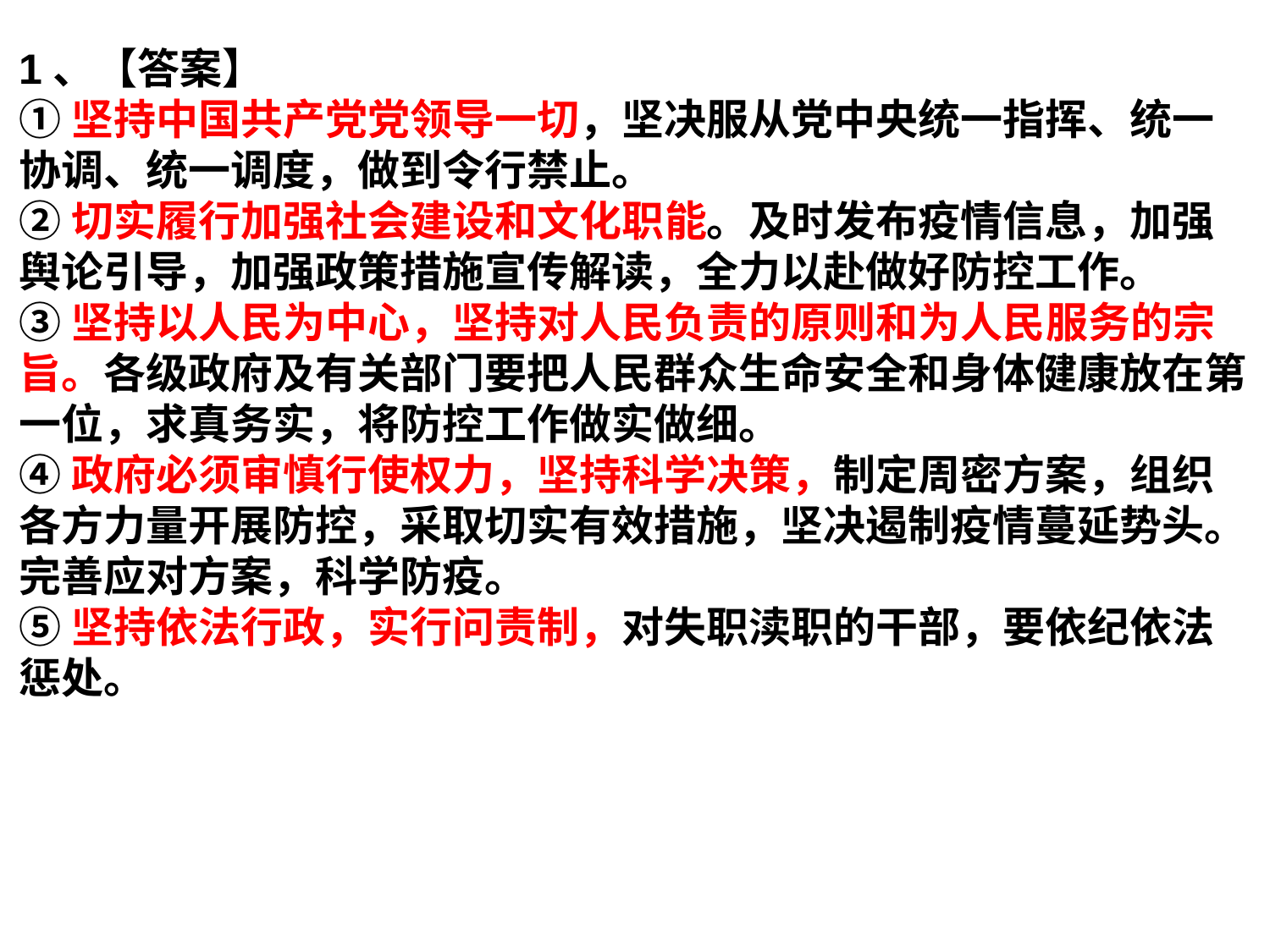

1、【答案】
①坚持中国共产党党领导一切，坚决服从党中央统一指挥、统一协调、统一调度，做到令行禁止。
②切实履行加强社会建设和文化职能。及时发布疫情信息，加强舆论引导，加强政策措施宣传解读，全力以赴做好防控工作。
③坚持以人民为中心，坚持对人民负责的原则和为人民服务的宗旨。各级政府及有关部门要把人民群众生命安全和身体健康放在第一位，求真务实，将防控工作做实做细。
④政府必须审慎行使权力，坚持科学决策，制定周密方案，组织各方力量开展防控，采取切实有效措施，坚决遏制疫情蔓延势头。完善应对方案，科学防疫。
⑤坚持依法行政，实行问责制，对失职渎职的干部，要依纪依法惩处。